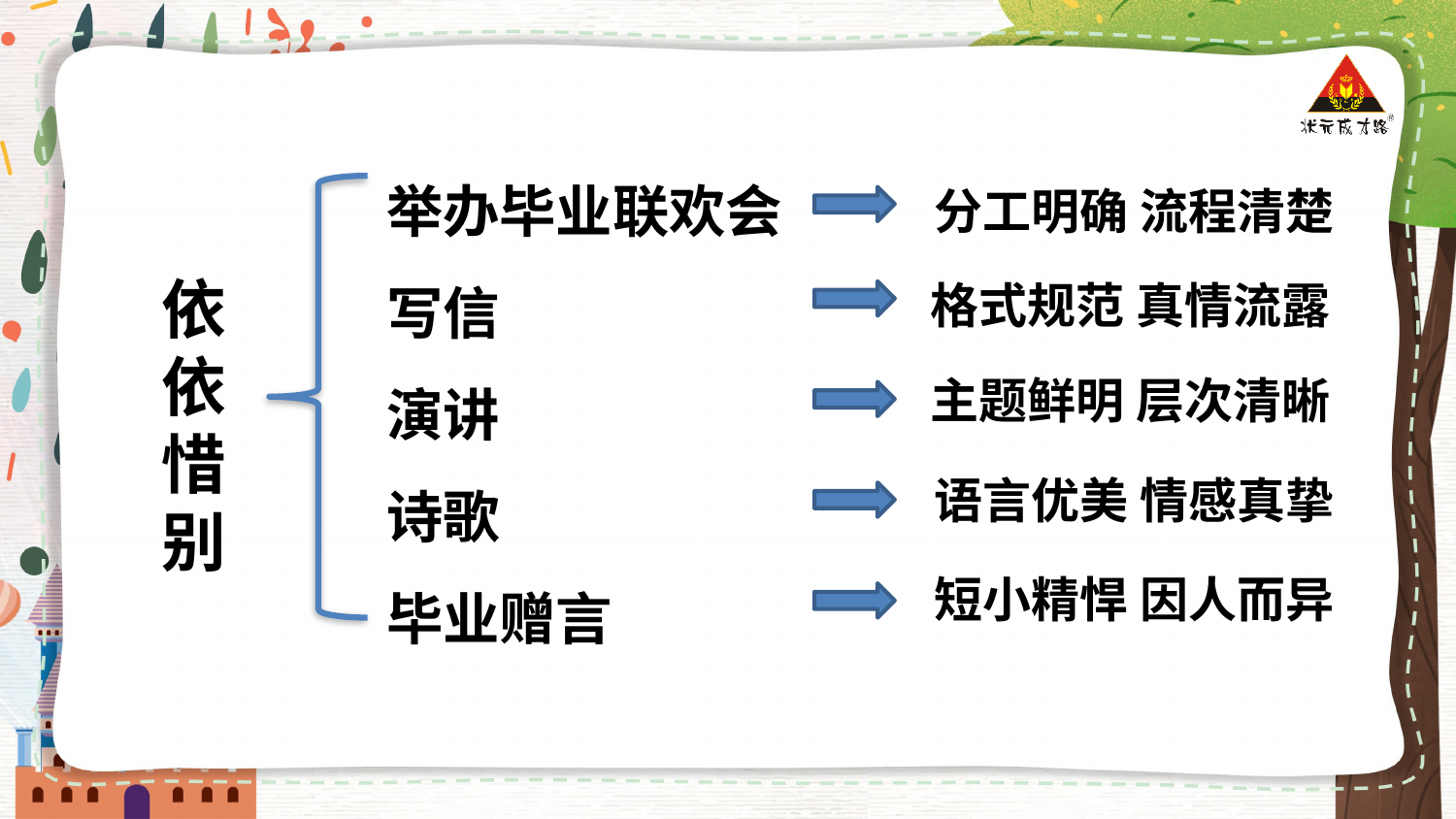

举办毕业联欢会
写信
演讲
诗歌
毕业赠言
分工明确 流程清楚

依
依
惜
别
格式规范 真情流露

主题鲜明 层次清晰

语言优美 情感真挚

短小精悍 因人而异